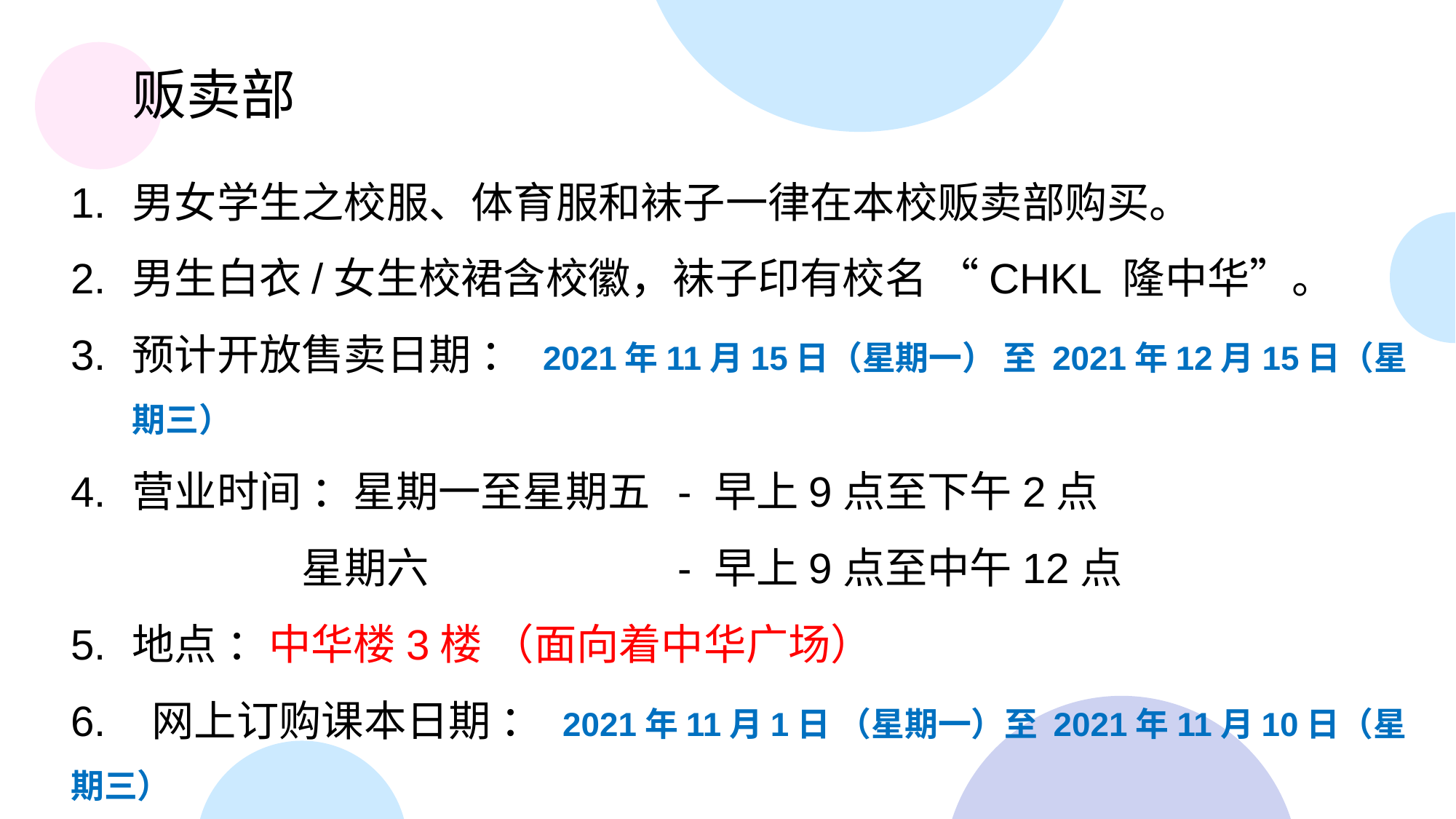

贩卖部
男女学生之校服、体育服和袜子一律在本校贩卖部购买。
男生白衣/女生校裙含校徽，袜子印有校名 “CHKL 隆中华”。
预计开放售卖日期 ： 2021年11月15日（星期一） 至 2021年12月15日（星期三）
营业时间 ：星期一至星期五  	- 早上9点至下午2点
                  星期六 	   		- 早上9点至中午12点
地点 ：中华楼3楼 （面向着中华广场）
6.   网上订购课本日期 ： 2021年11月1日 （星期一）至 2021年11月10日（星期三）
       * 订购指南可在中华网站下载。